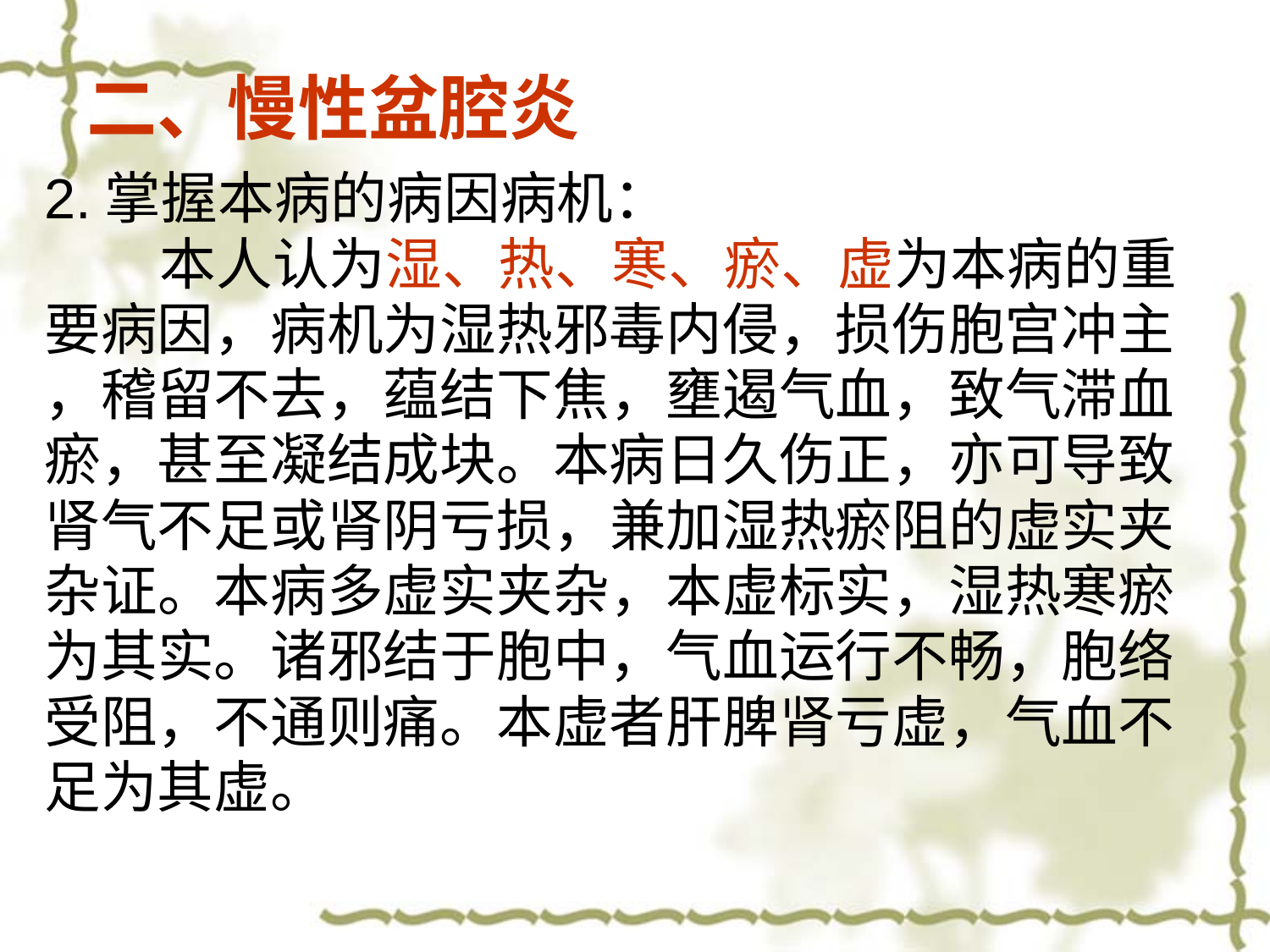

二、慢性盆腔炎
2.掌握本病的病因病机：
        本人认为湿、热、寒、瘀、虚为本病的重
要病因，病机为湿热邪毒内侵，损伤胞宫冲主
，稽留不去，蕴结下焦，壅遏气血，致气滞血
瘀，甚至凝结成块。本病日久伤正，亦可导致
肾气不足或肾阴亏损，兼加湿热瘀阻的虚实夹
杂证。本病多虚实夹杂，本虚标实，湿热寒瘀
为其实。诸邪结于胞中，气血运行不畅，胞络
受阻，不通则痛。本虚者肝脾肾亏虚，气血不
足为其虚。